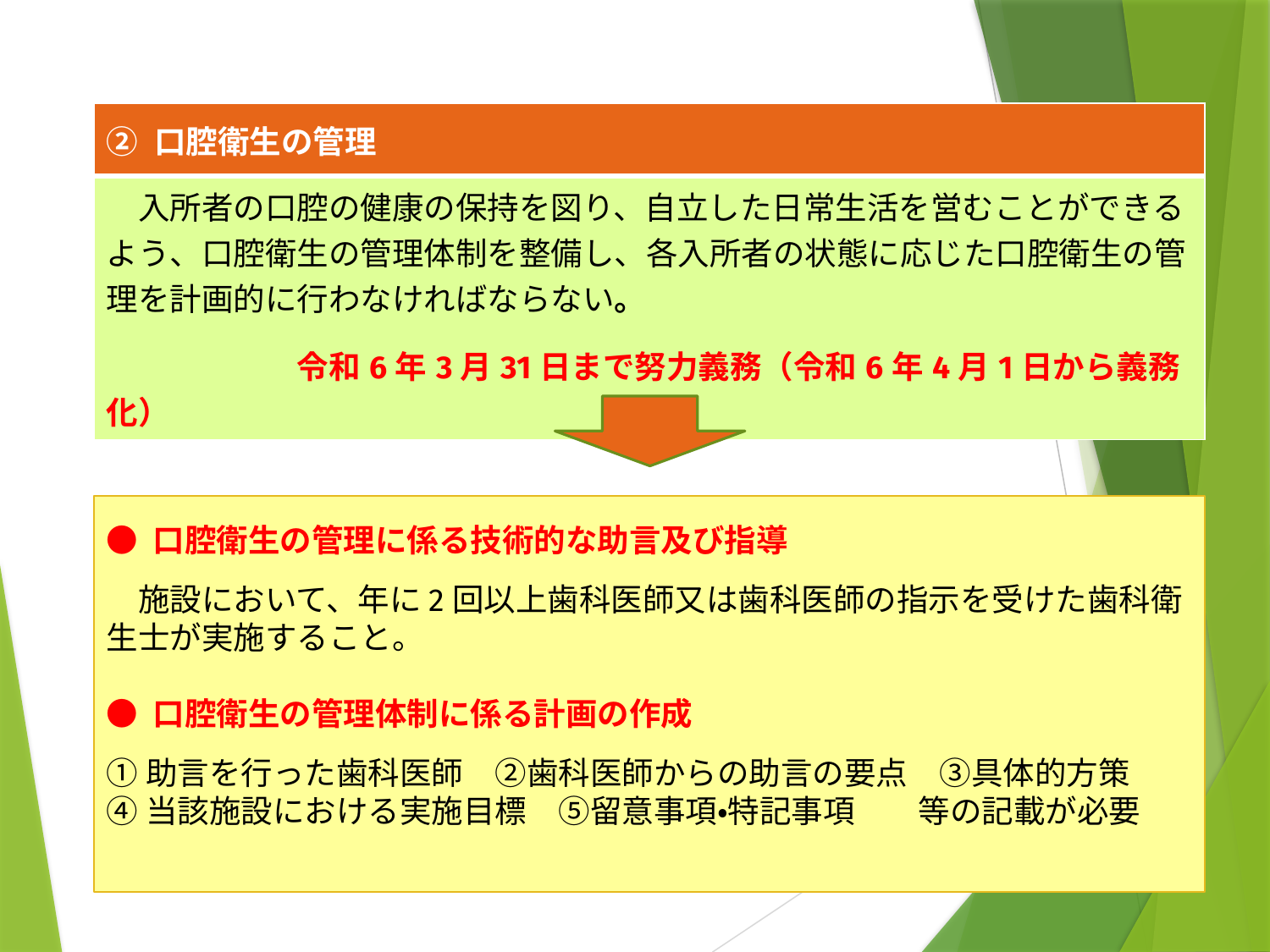

| ② 口腔衛生の管理 |
| --- |
| 入所者の口腔の健康の保持を図り、自立した日常生活を営むことができるよう、口腔衛生の管理体制を整備し、各入所者の状態に応じた口腔衛生の管理を計画的に行わなければならない。 　　　　　　令和6年3月31日まで努力義務（令和6年4月1日から義務化） |

● 口腔衛生の管理に係る技術的な助言及び指導
　施設において、年に2回以上歯科医師又は歯科医師の指示を受けた歯科衛生士が実施すること。

● 口腔衛生の管理体制に係る計画の作成
①助言を行った歯科医師　②歯科医師からの助言の要点　③具体的方策
④当該施設における実施目標　⑤留意事項・特記事項　　等の記載が必要
14